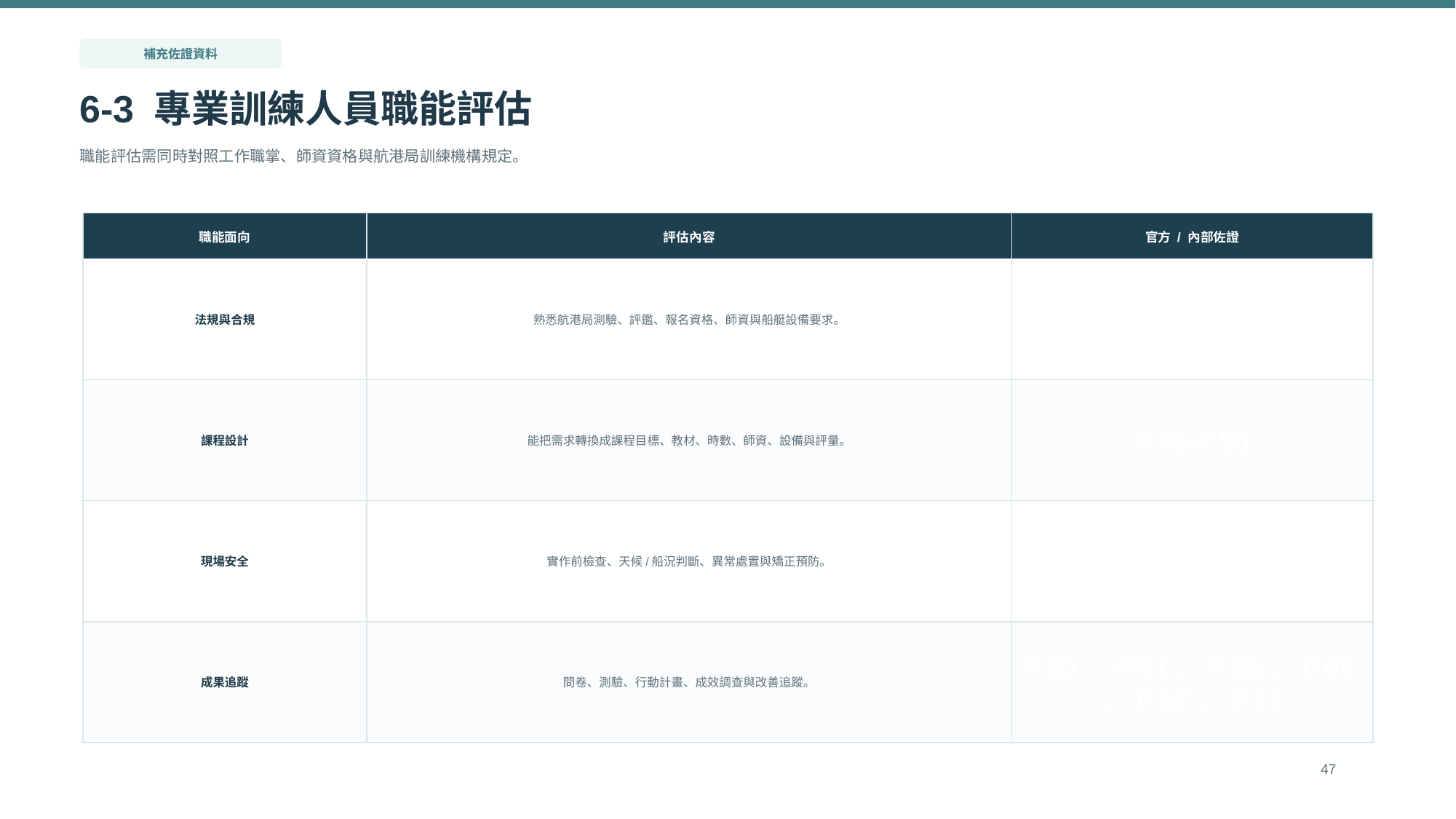

補充佐證資料
6-3 專業訓練人員職能評估
職能評估需同時對照工作職掌、師資資格與航港局訓練機構規定。
職能面向
評估內容
官方 / 內部佐證
法規與合規
熟悉航港局測驗、評鑑、報名資格、師資與船艇設備要求。
P.62-P.64、P.47
課程設計
能把需求轉換成課程目標、教材、時數、師資、設備與評量。
P.43-P.50
現場安全
實作前檢查、天候/船況判斷、異常處置與矯正預防。
P.55、P.66、P.65-P.66
成果追蹤
問卷、測驗、行動計畫、成效調查與改善追蹤。
P.60、P.61、P.65、P.66、P.67、P.71
47